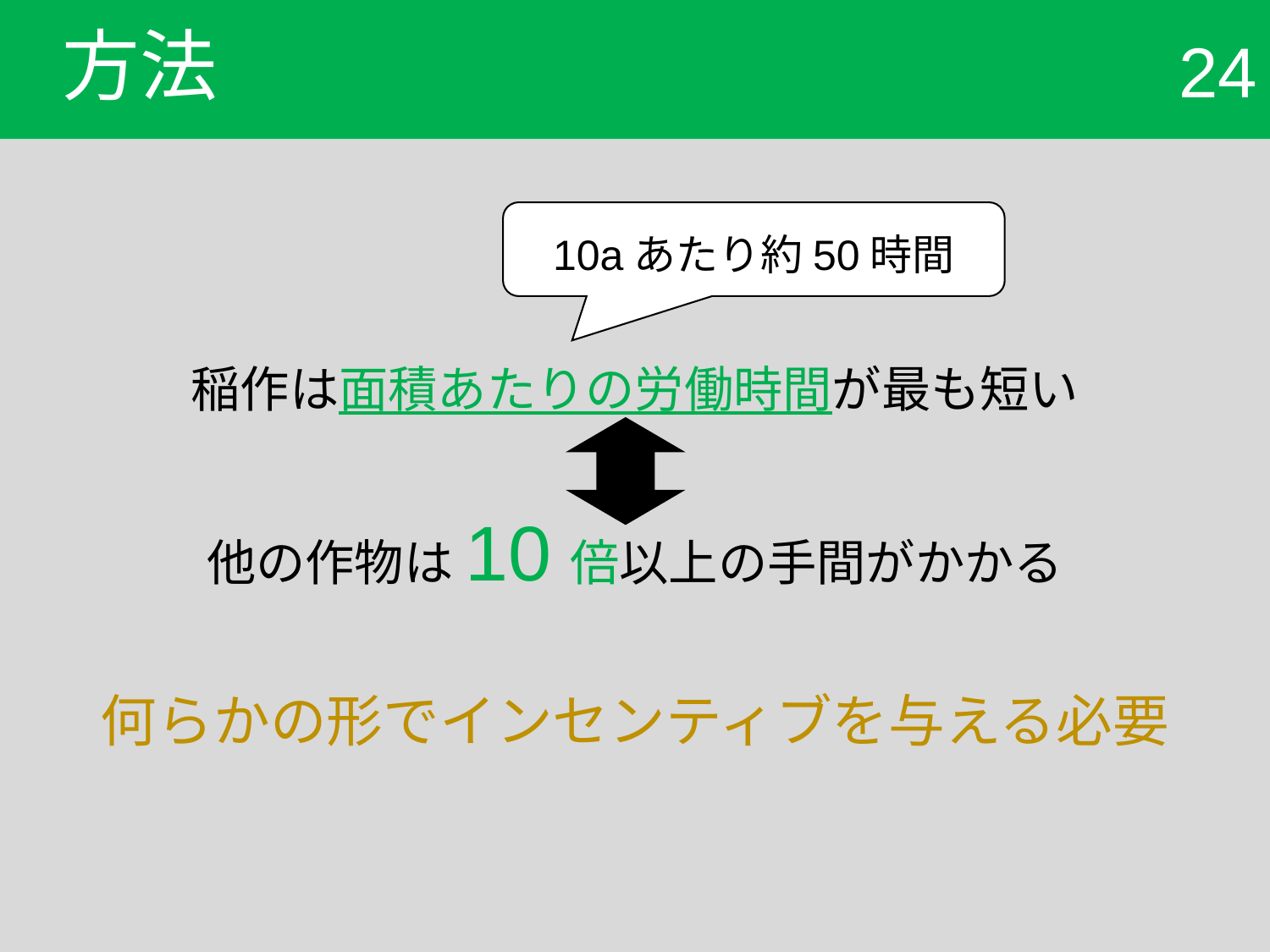

# 方法
24

稲作は面積あたりの労働時間が最も短い

他の作物は10倍以上の手間がかかる

何らかの形でインセンティブを与える必要
10aあたり約50時間